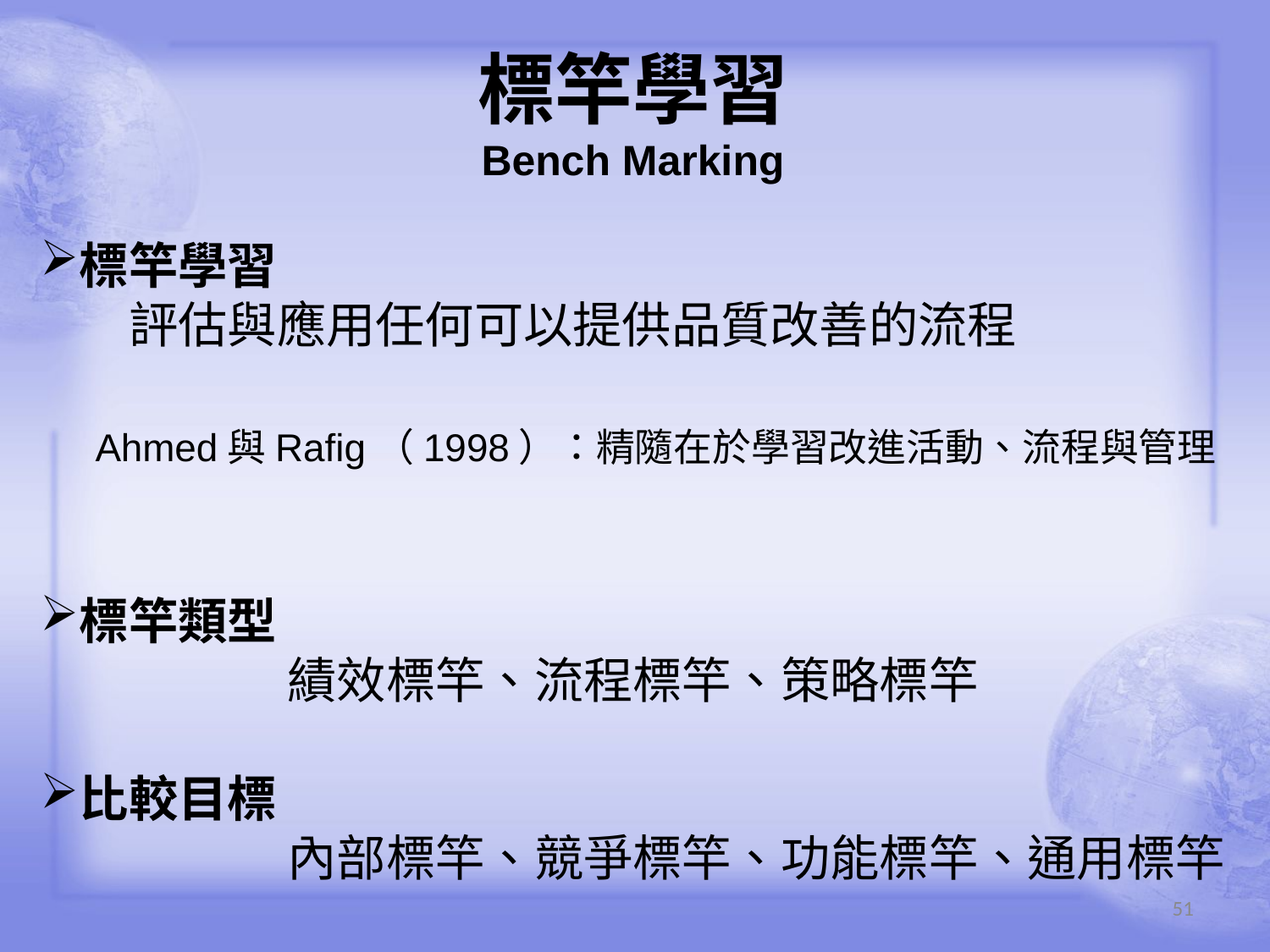

標竿學習
Bench Marking
標竿學習
       評估與應用任何可以提供品質改善的流程

    Ahmed與Rafig（1998）：精隨在於學習改進活動、流程與管理

標竿類型
                     績效標竿、流程標竿、策略標竿

比較目標
                     內部標竿、競爭標竿、功能標竿、通用標竿

51